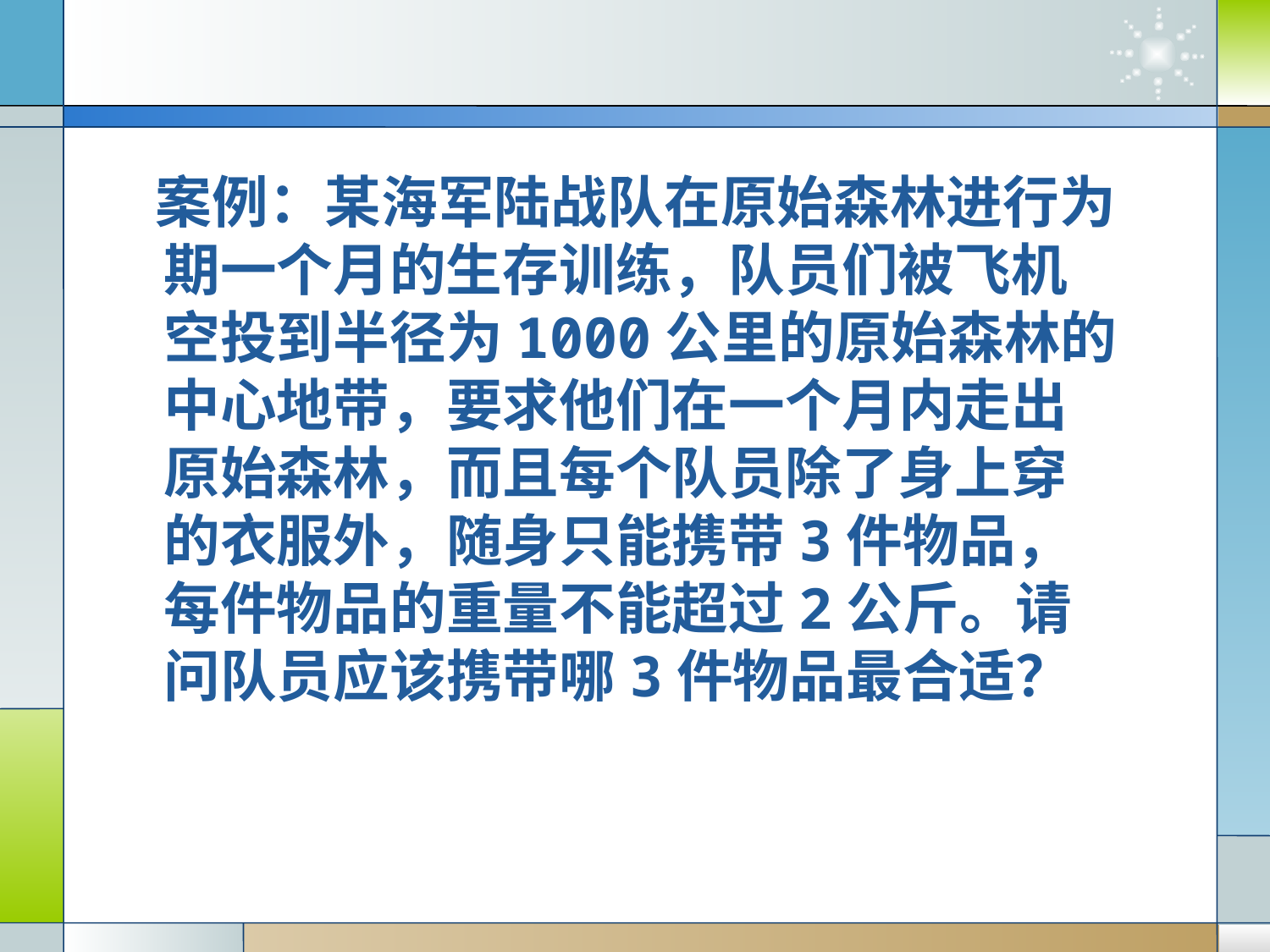

案例：某海军陆战队在原始森林进行为期一个月的生存训练，队员们被飞机空投到半径为1000公里的原始森林的中心地带，要求他们在一个月内走出原始森林，而且每个队员除了身上穿的衣服外，随身只能携带3件物品，每件物品的重量不能超过2公斤。请问队员应该携带哪3件物品最合适？